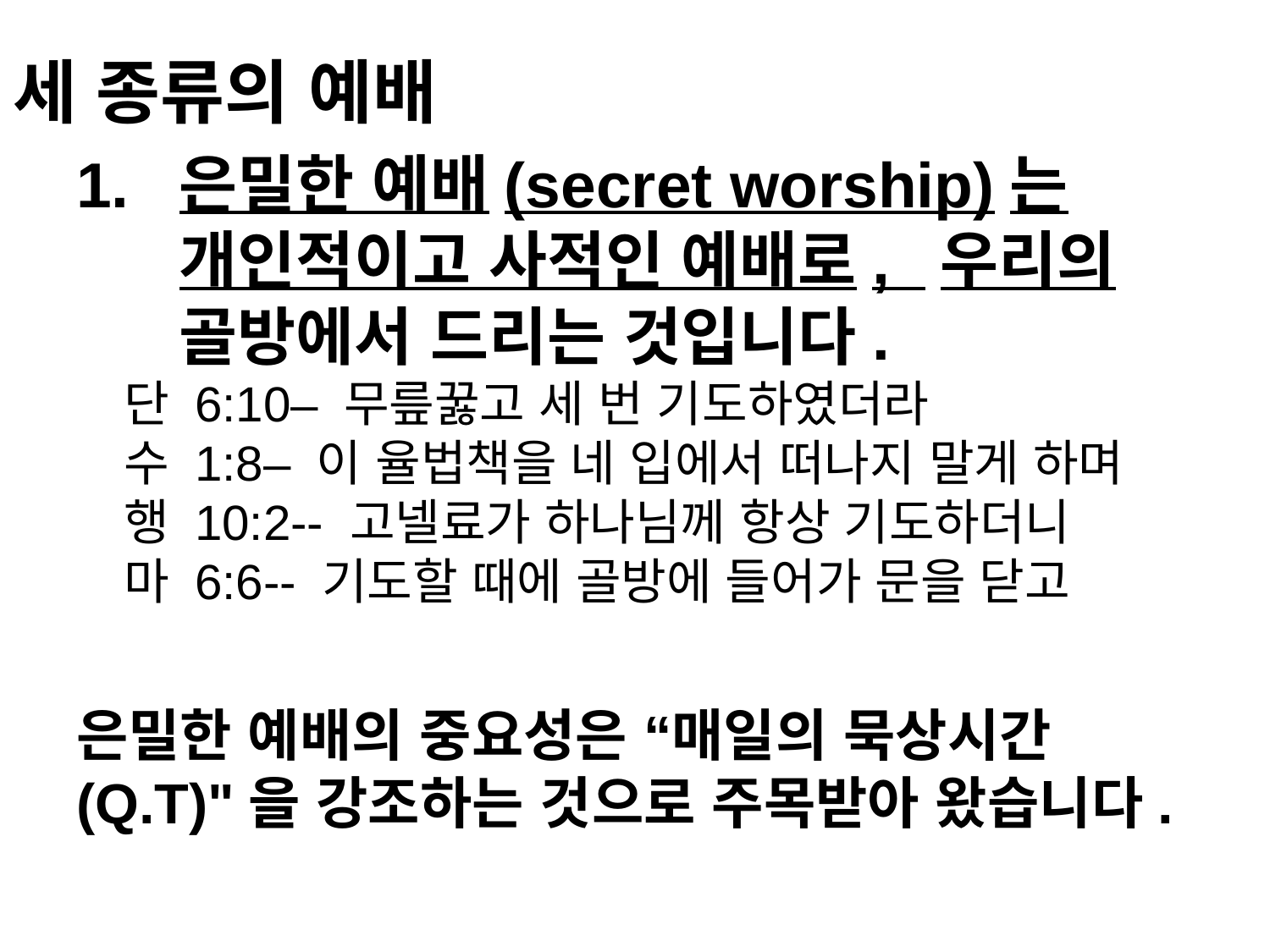

# 세 종류의 예배

은밀한 예배(secret worship)는 개인적이고 사적인 예배로,  우리의 골방에서 드리는 것입니다.
단 6:10– 무릎꿇고 세 번 기도하였더라
수 1:8– 이 율법책을 네 입에서 떠나지 말게 하며
행 10:2-- 고넬료가 하나님께 항상 기도하더니
마 6:6-- 기도할 때에 골방에 들어가 문을 닫고

은밀한 예배의 중요성은 “매일의 묵상시간(Q.T)"을 강조하는 것으로 주목받아 왔습니다.